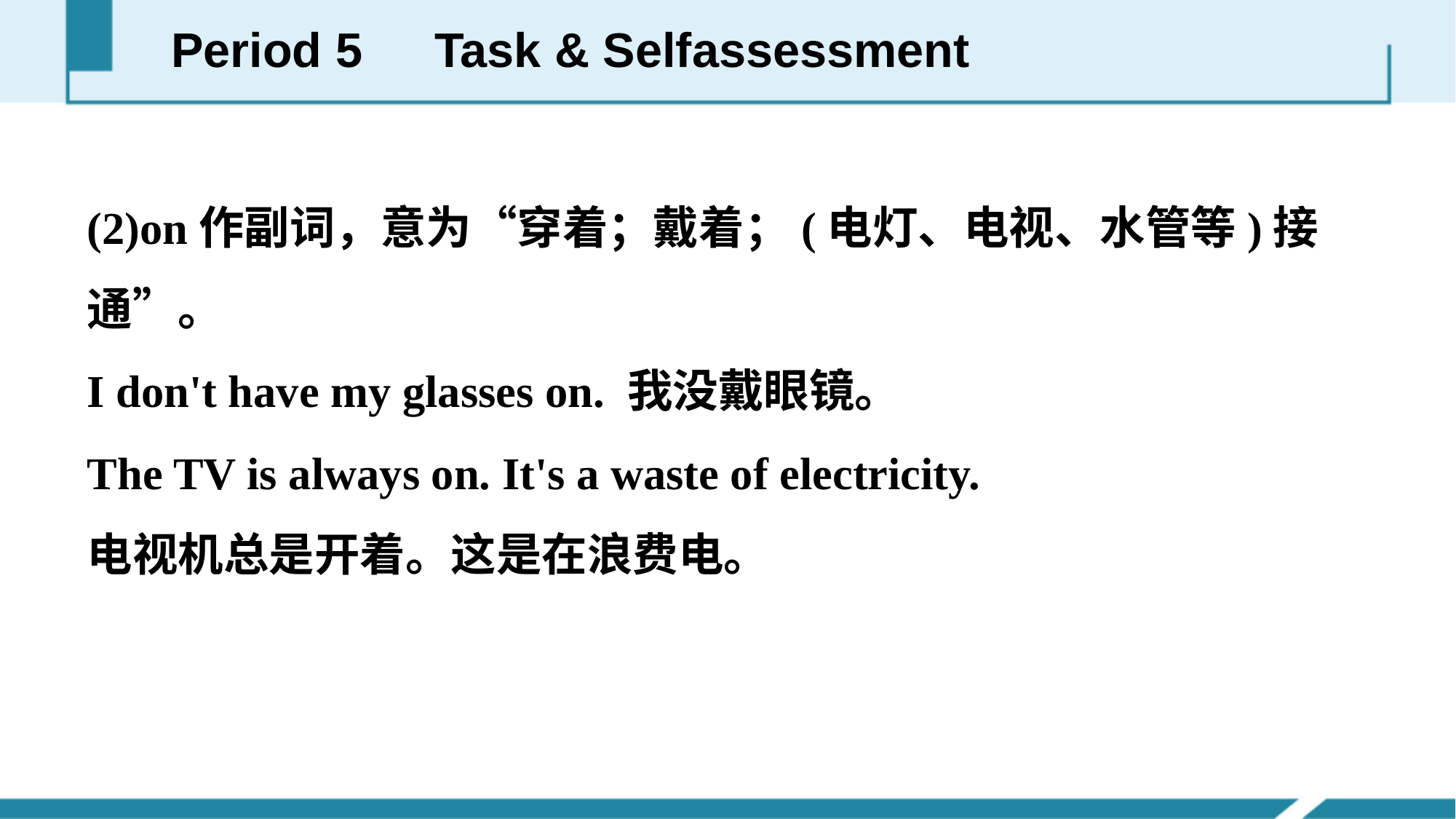

Period 5　Task & Self­assessment
(2)on作副词，意为“穿着；戴着；(电灯、电视、水管等)接通”。
I don't have my glasses on. 我没戴眼镜。
The TV is always on. It's a waste of electricity.
电视机总是开着。这是在浪费电。